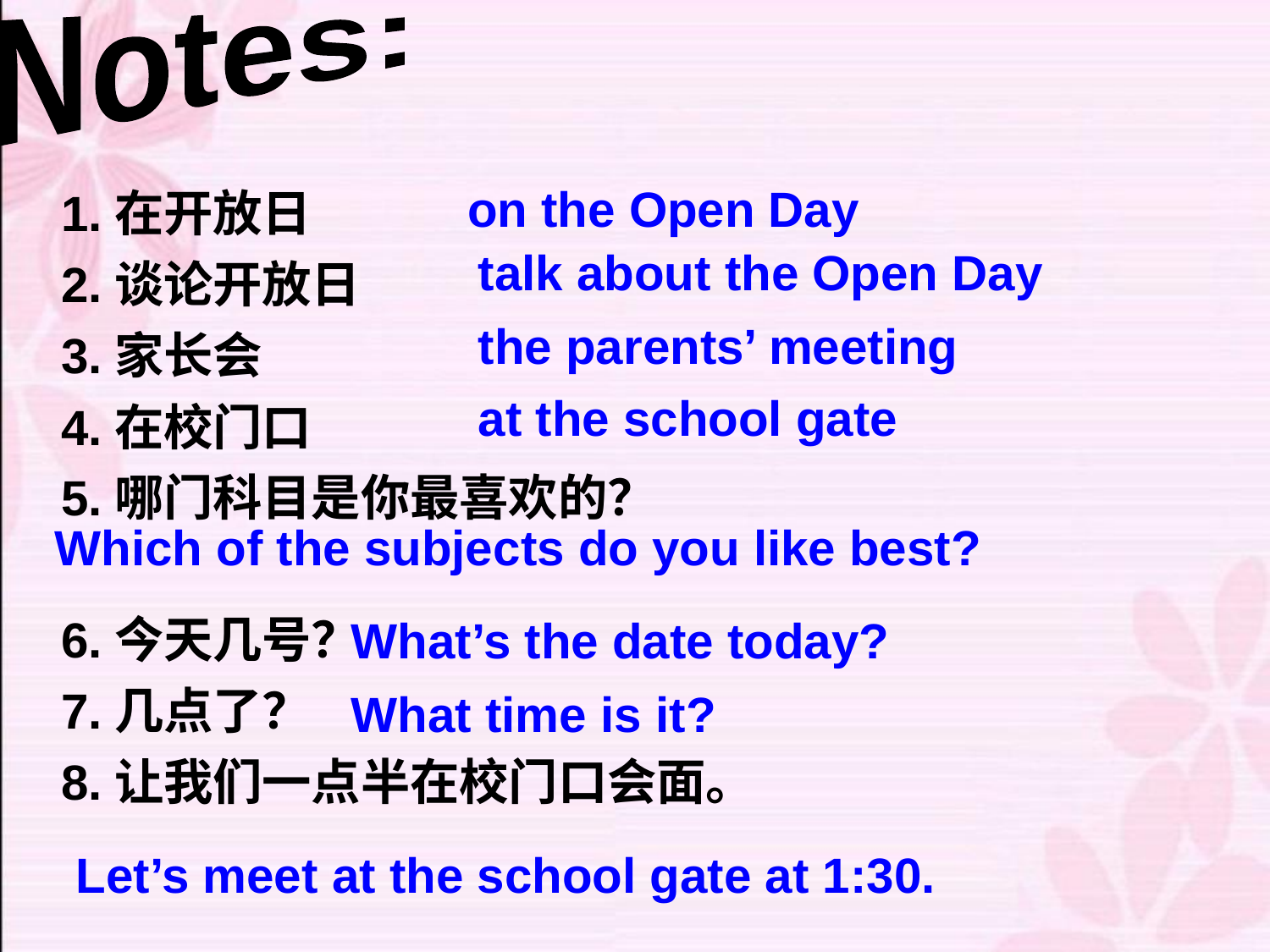

Notes:
1.在开放日
2.谈论开放日
3.家长会
4.在校门口
5.哪门科目是你最喜欢的？

6.今天几号？
7.几点了？
8.让我们一点半在校门口会面。
on the Open Day
talk about the Open Day
the parents’ meeting
at the school gate
Which of the subjects do you like best?
What’s the date today?
What time is it?
Let’s meet at the school gate at 1:30.